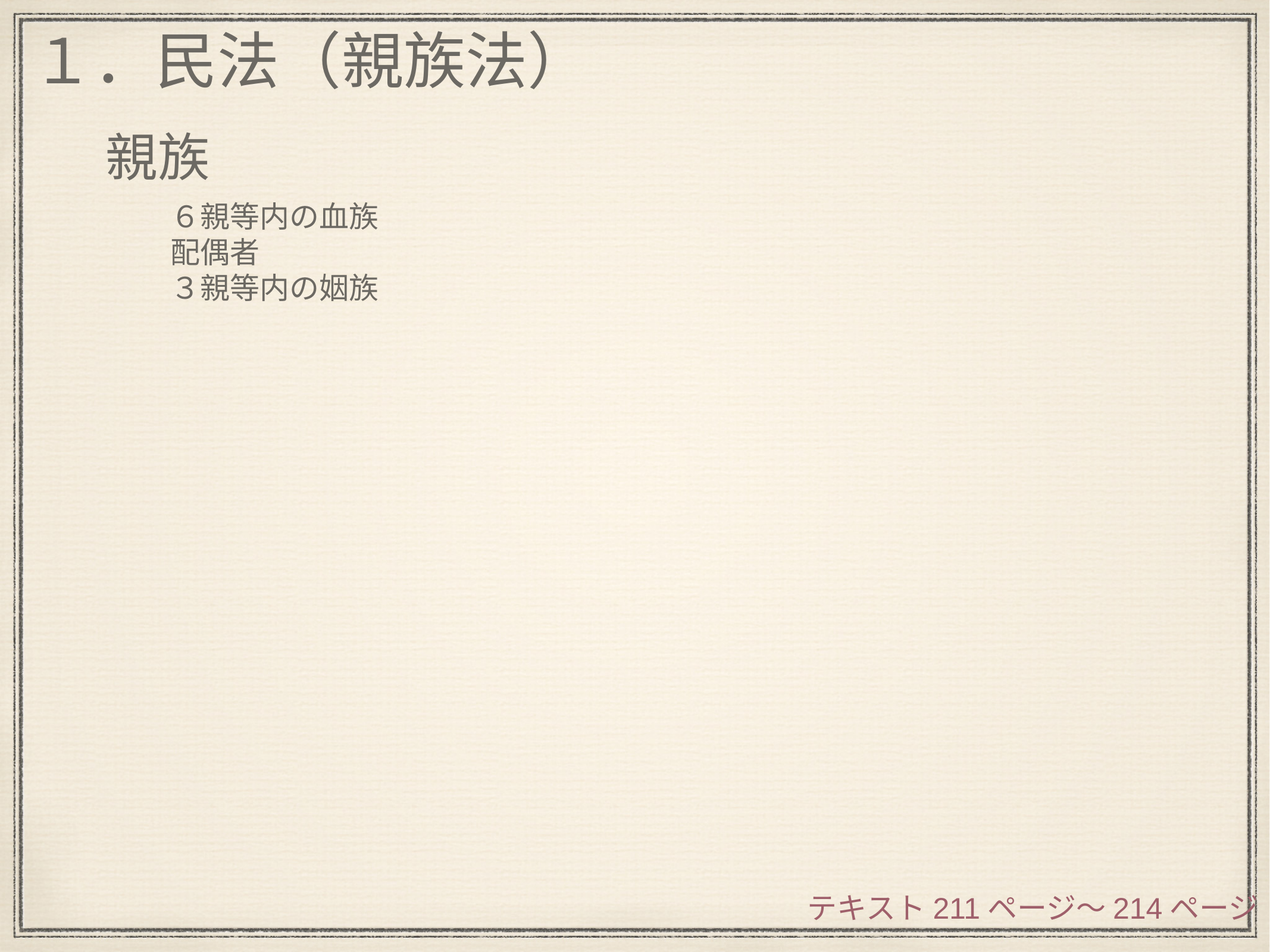

１．民法（親族法）
親族
　６親等内の血族
　配偶者
　３親等内の姻族
テキスト211ページ〜214ページ